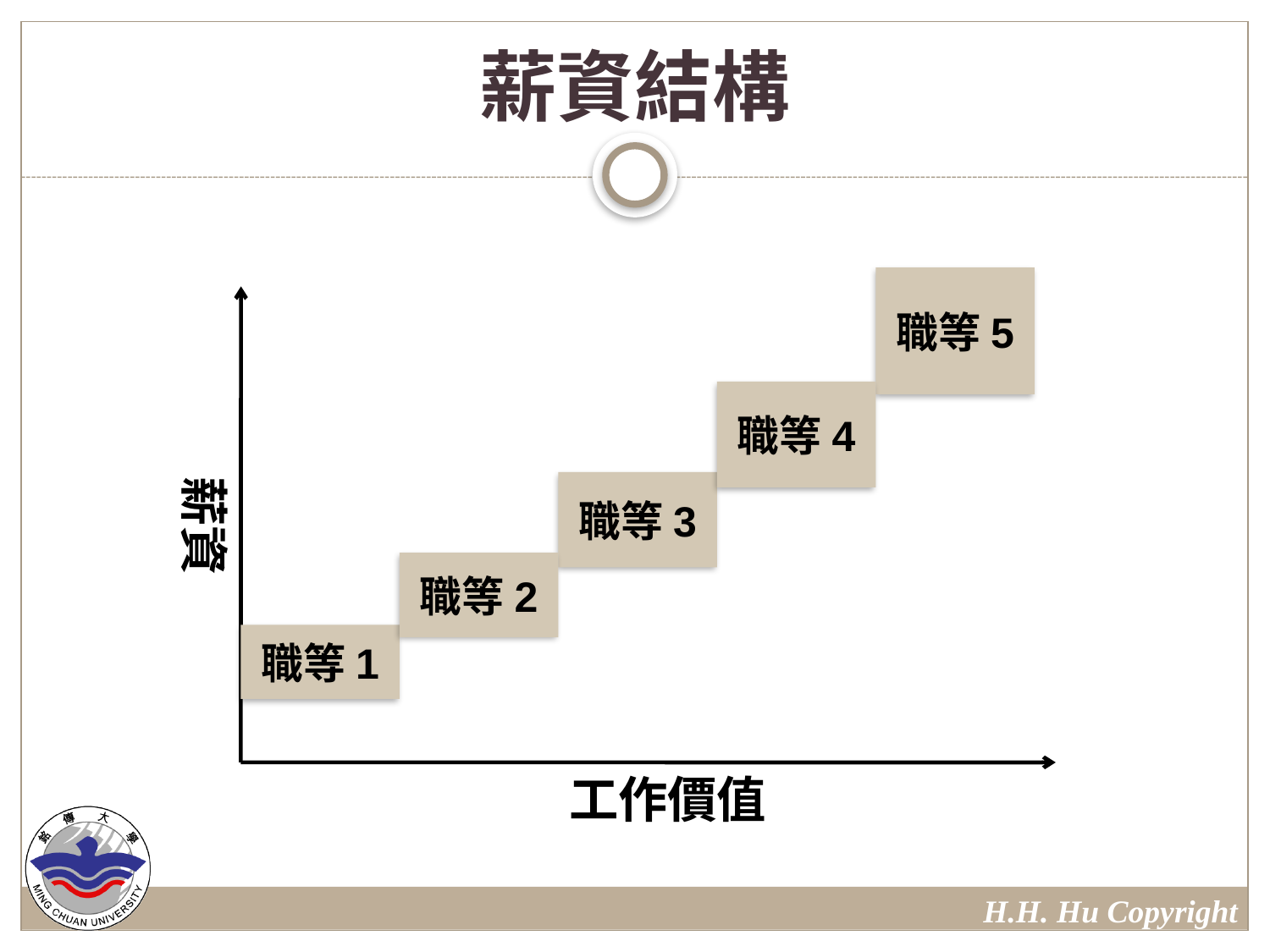

# 薪資結構
職等5

職等4
薪資
職等3
職等2
職等1

工作價值